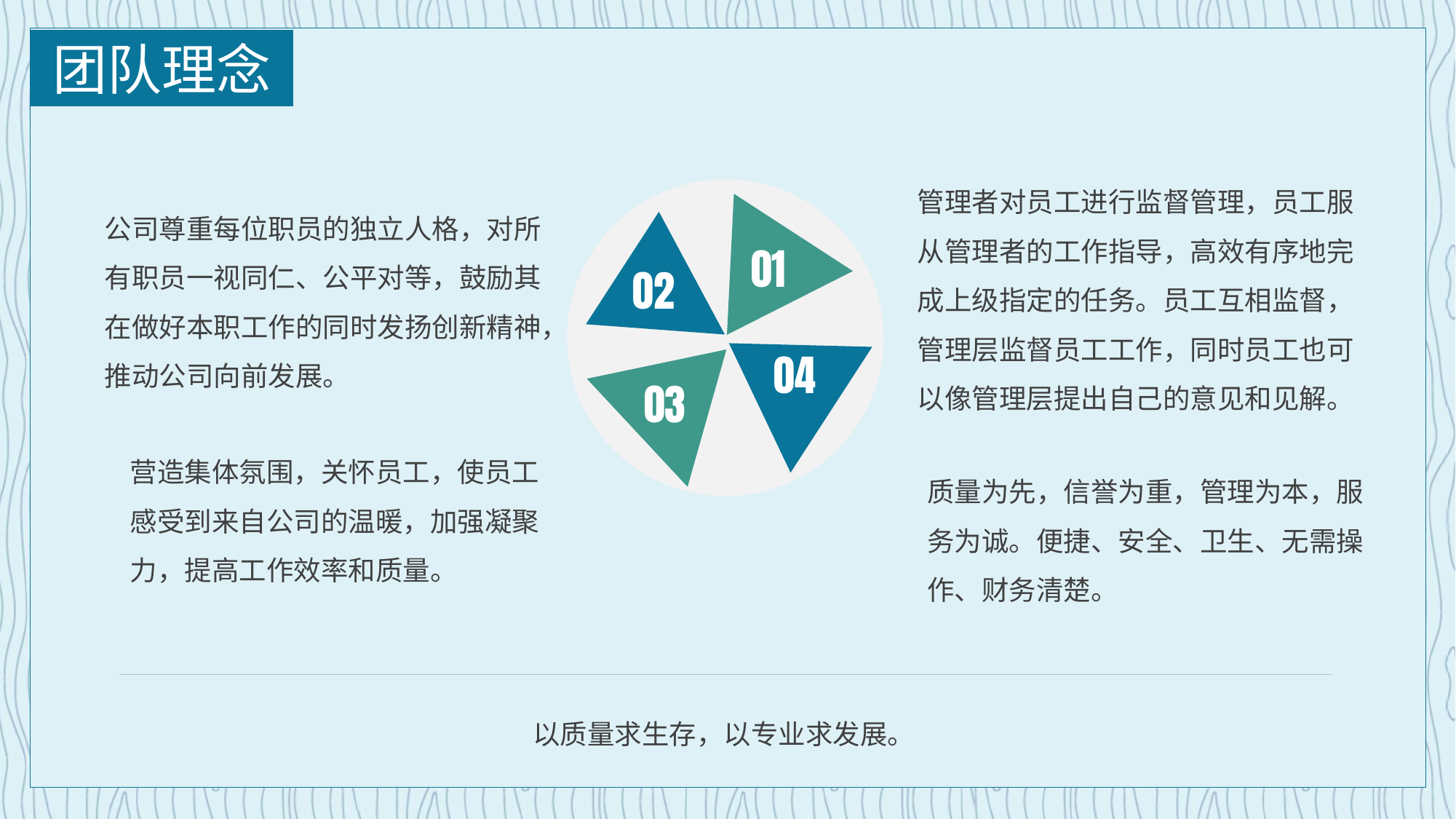

团队理念
管理者对员工进行监督管理，员工服从管理者的工作指导，高效有序地完成上级指定的任务。员工互相监督，管理层监督员工工作，同时员工也可以像管理层提出自己的意见和见解。

公司尊重每位职员的独立人格，对所有职员一视同仁、公平对等，鼓励其在做好本职工作的同时发扬创新精神，推动公司向前发展。

01
02
04
03
营造集体氛围，关怀员工，使员工感受到来自公司的温暖，加强凝聚力，提高工作效率和质量。
质量为先，信誉为重，管理为本，服务为诚。便捷、安全、卫生、无需操作、财务清楚。
以质量求生存，以专业求发展。